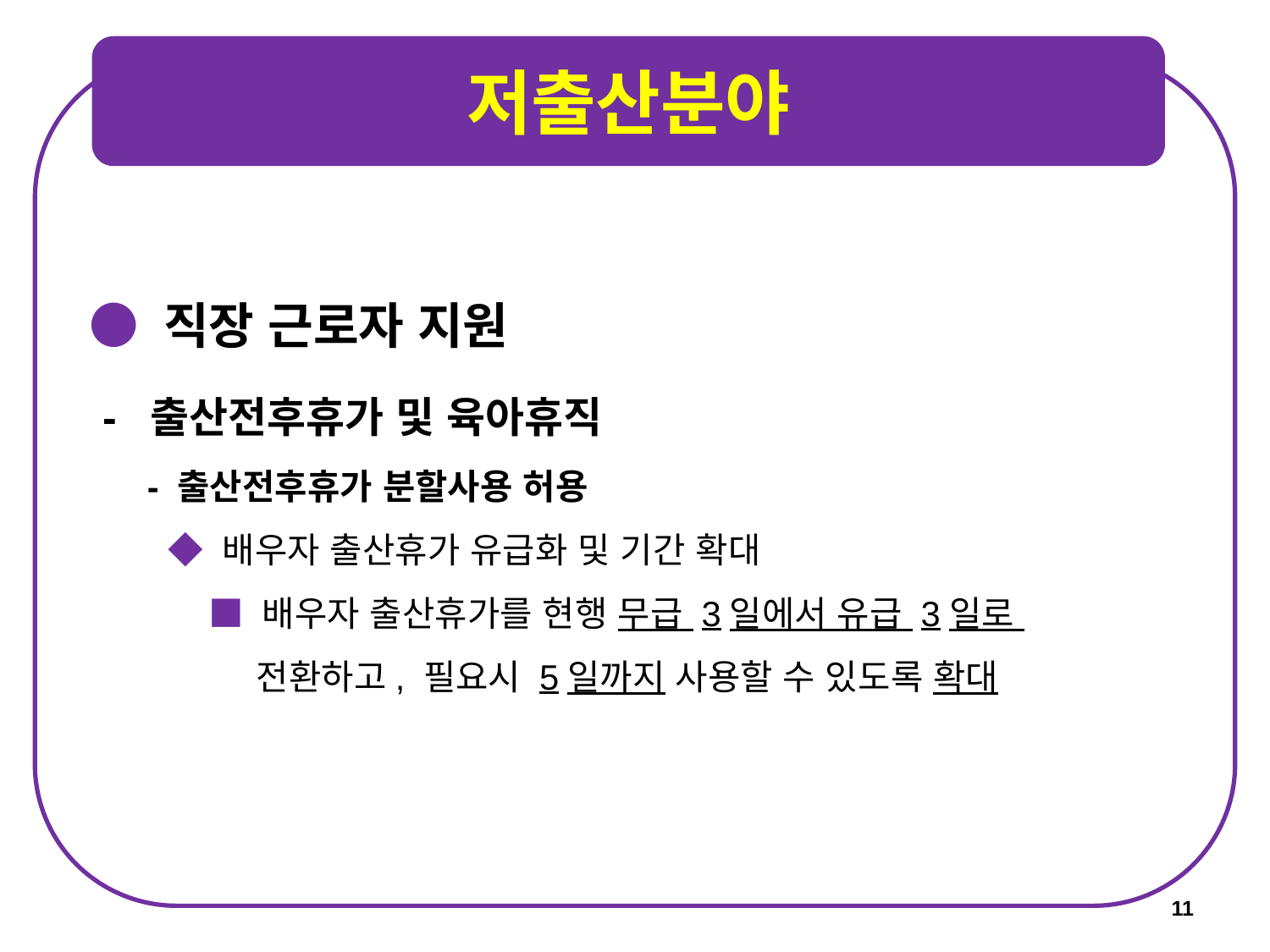

저출산분야
● 직장 근로자 지원
 -  출산전후휴가 및 육아휴직
      - 출산전후휴가 분할사용 허용
        ◆ 배우자 출산휴가 유급화 및 기간 확대
            ■ 배우자 출산휴가를 현행 무급 3일에서 유급 3일로
                전환하고, 필요시 5일까지 사용할 수 있도록 확대
11